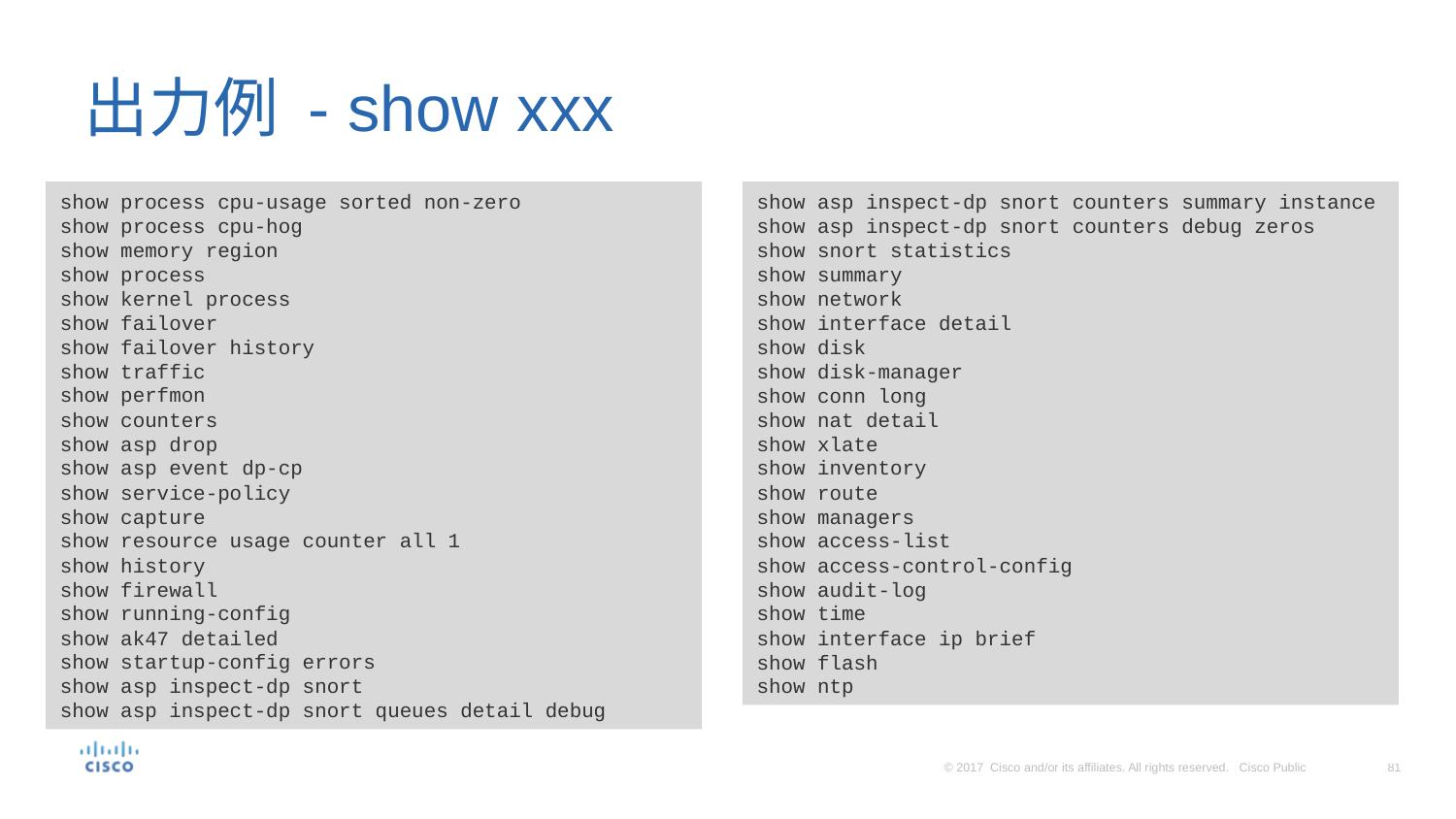

# 出力例 - show xxx
show process cpu-usage sorted non-zero
show process cpu-hog
show memory region
show process
show kernel process
show failover
show failover history
show traffic
show perfmon
show counters
show asp drop
show asp event dp-cp
show service-policy
show capture
show resource usage counter all 1
show history
show firewall
show running-config
show ak47 detailed
show startup-config errors
show asp inspect-dp snort
show asp inspect-dp snort queues detail debug
show asp inspect-dp snort counters summary instance
show asp inspect-dp snort counters debug zeros
show snort statistics
show summary
show network
show interface detail
show disk
show disk-manager
show conn long
show nat detail
show xlate
show inventory
show route
show managers
show access-list
show access-control-config
show audit-log
show time
show interface ip brief
show flash
show ntp